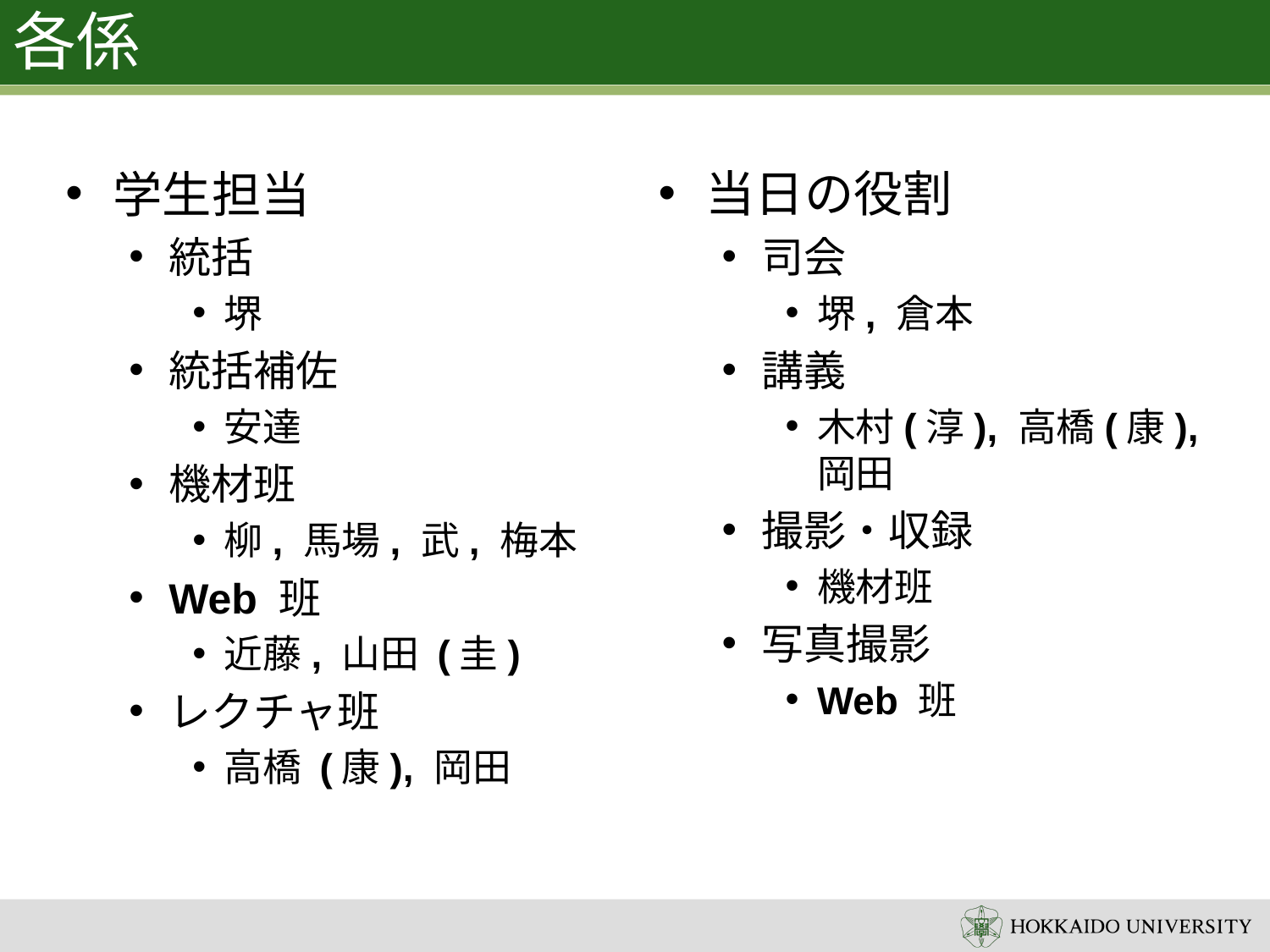

# 各係
当日の役割
司会
堺, 倉本
講義
木村(淳), 高橋(康), 岡田
撮影・収録
機材班
写真撮影
Web 班
学生担当
統括
堺
統括補佐
安達
機材班
柳, 馬場, 武, 梅本
Web 班
近藤, 山田 (圭)
レクチャ班
高橋 (康), 岡田